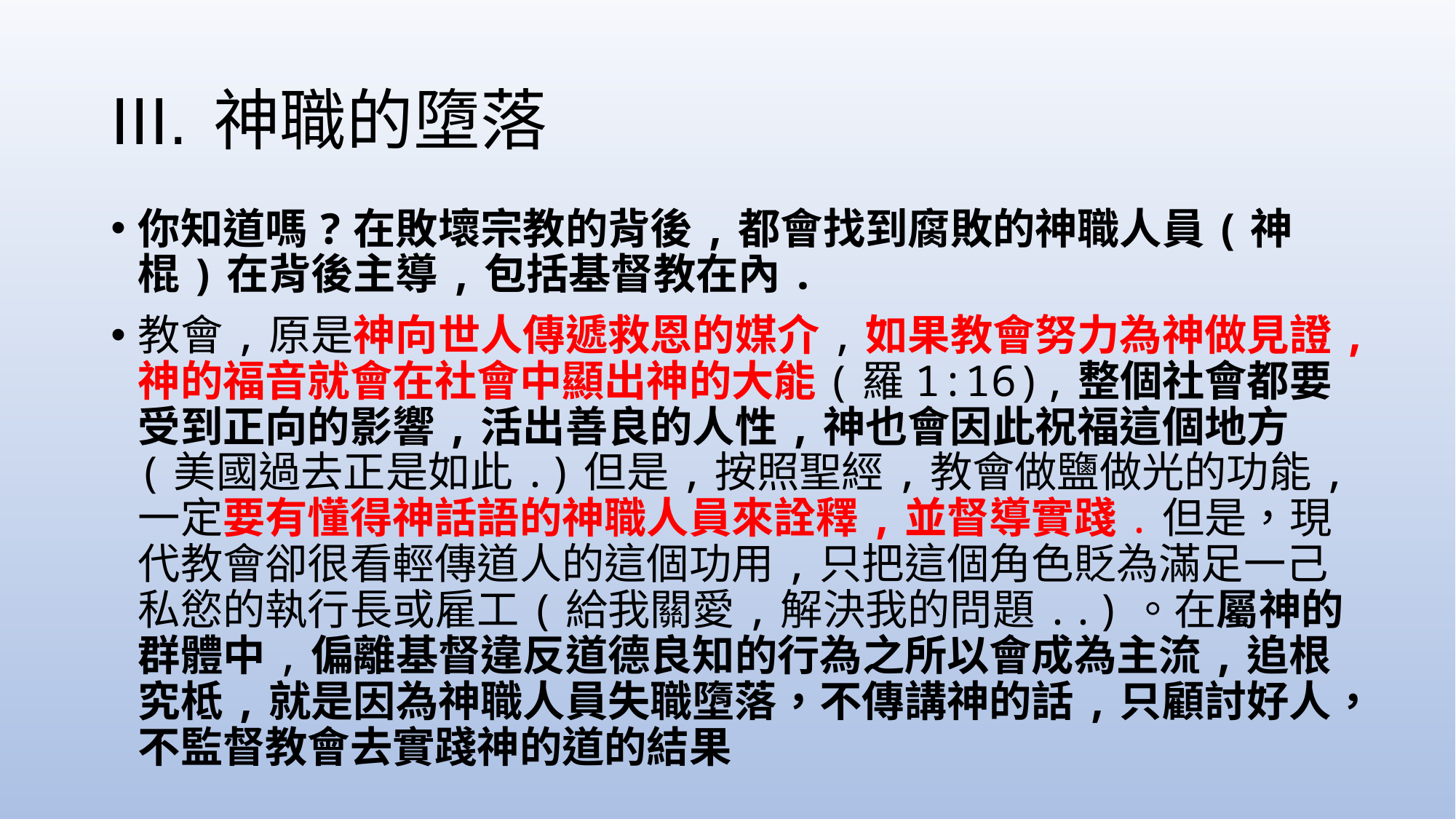

# 神職的墮落
你知道嗎?在敗壞宗教的背後,都會找到腐敗的神職人員(神棍)在背後主導,包括基督教在內.
教會,原是神向世人傳遞救恩的媒介,如果教會努力為神做見證,神的福音就會在社會中顯出神的大能(羅1:16),整個社會都要受到正向的影響,活出善良的人性,神也會因此祝福這個地方(美國過去正是如此.)但是,按照聖經,教會做鹽做光的功能,一定要有懂得神話語的神職人員來詮釋,並督導實踐.但是，現代教會卻很看輕傳道人的這個功用,只把這個角色貶為滿足一己私慾的執行長或雇工(給我關愛,解決我的問題..)。在屬神的群體中,偏離基督違反道德良知的行為之所以會成為主流,追根究柢,就是因為神職人員失職墮落，不傳講神的話,只顧討好人，不監督教會去實踐神的道的結果